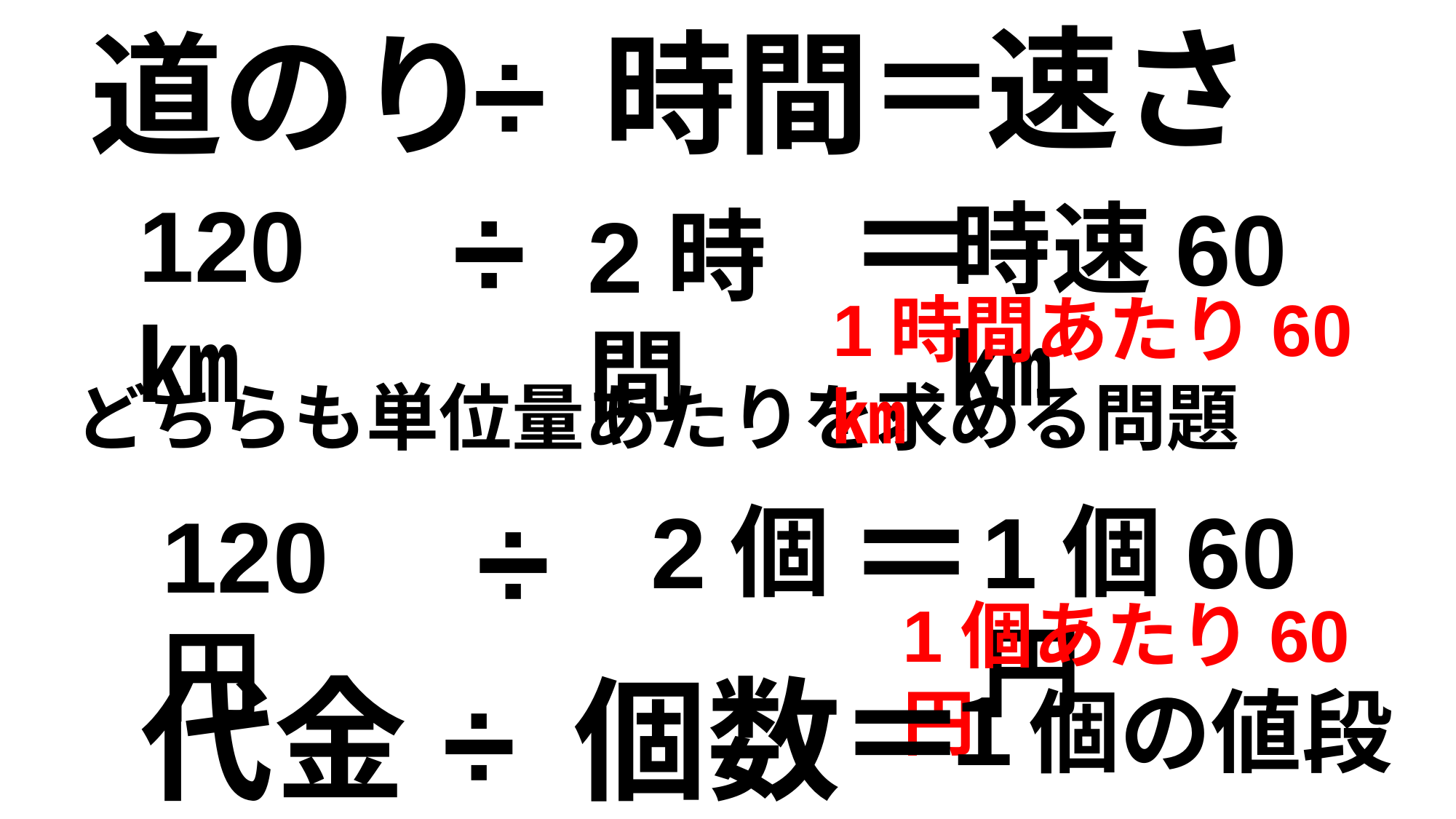

＝
速さ
÷
時間
道のり
＝
÷
120㎞
時速60㎞
2時間
1時間あたり60㎞
どちらも単位量あたりを求める問題
＝
÷
2個
1個60円
120円
1個あたり60円
＝
代金
個数
÷
１個の値段